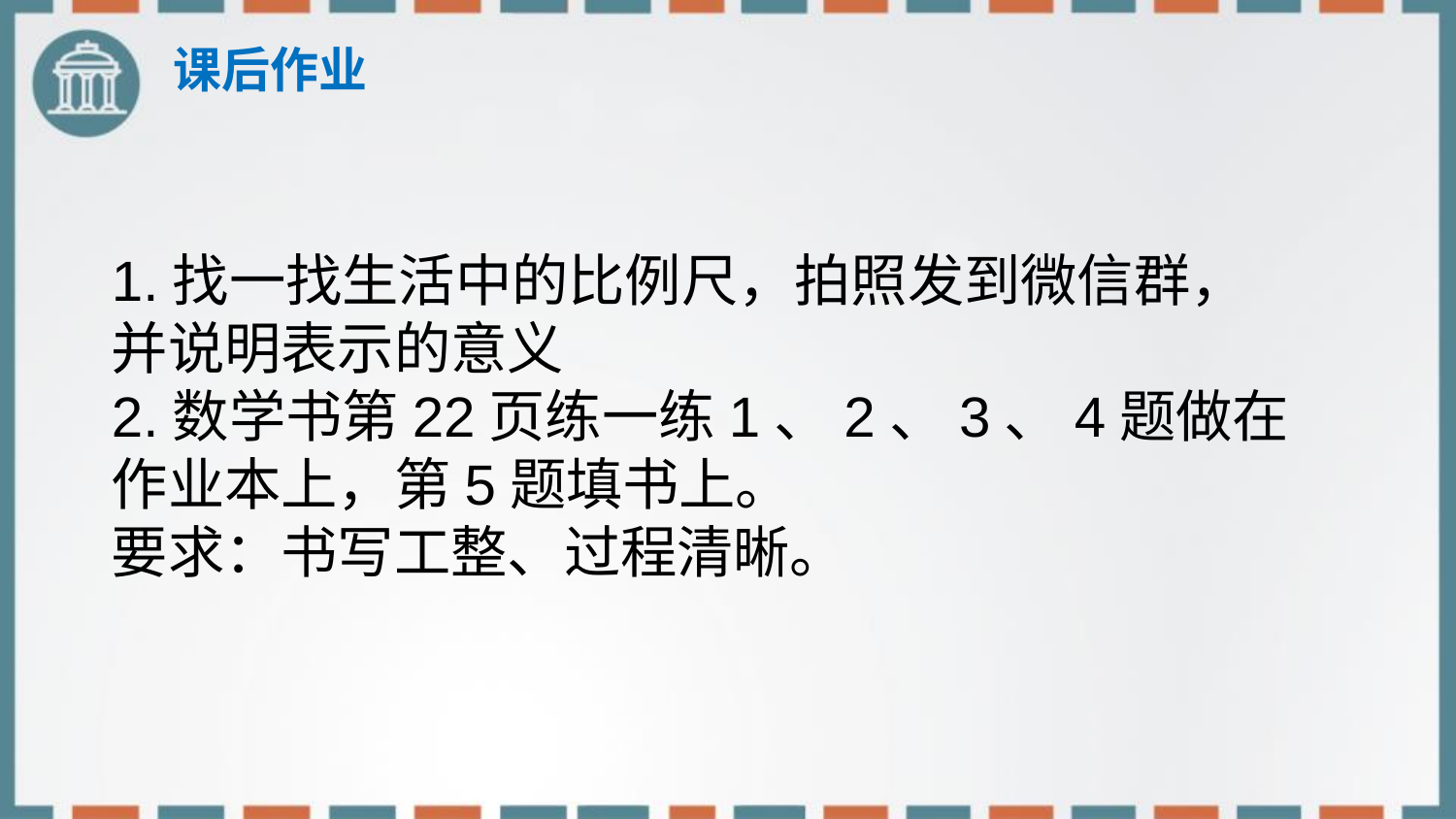

课后作业
1.找一找生活中的比例尺，拍照发到微信群，并说明表示的意义
2.数学书第22页练一练1、2、3、4题做在作业本上，第5题填书上。
要求：书写工整、过程清晰。